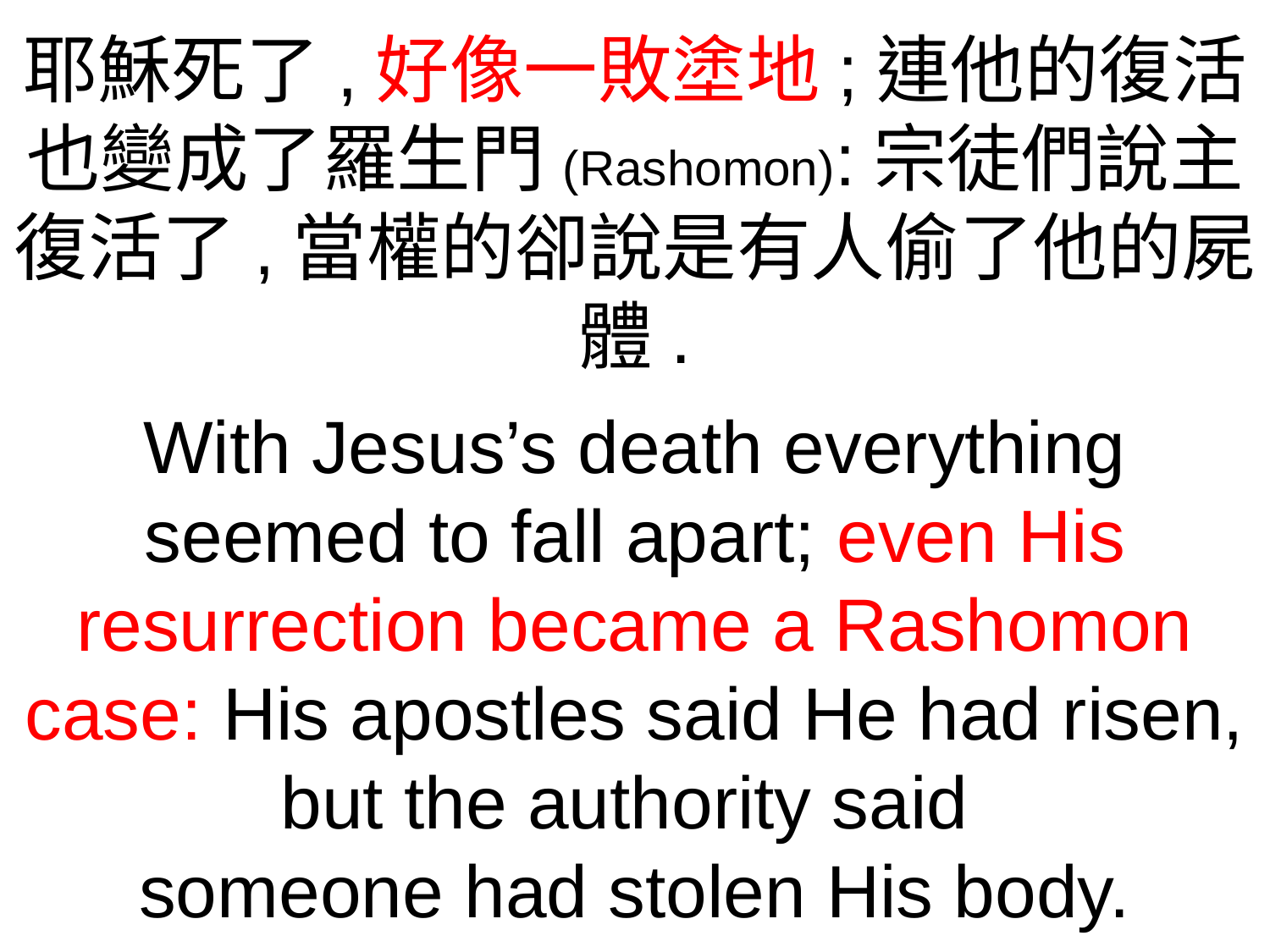

耶穌死了,好像一敗塗地;連他的復活也變成了羅生門(Rashomon):宗徒們說主復活了,當權的卻說是有人偷了他的屍體.
With Jesus’s death everything seemed to fall apart; even His resurrection became a Rashomon case: His apostles said He had risen, but the authority said
someone had stolen His body.